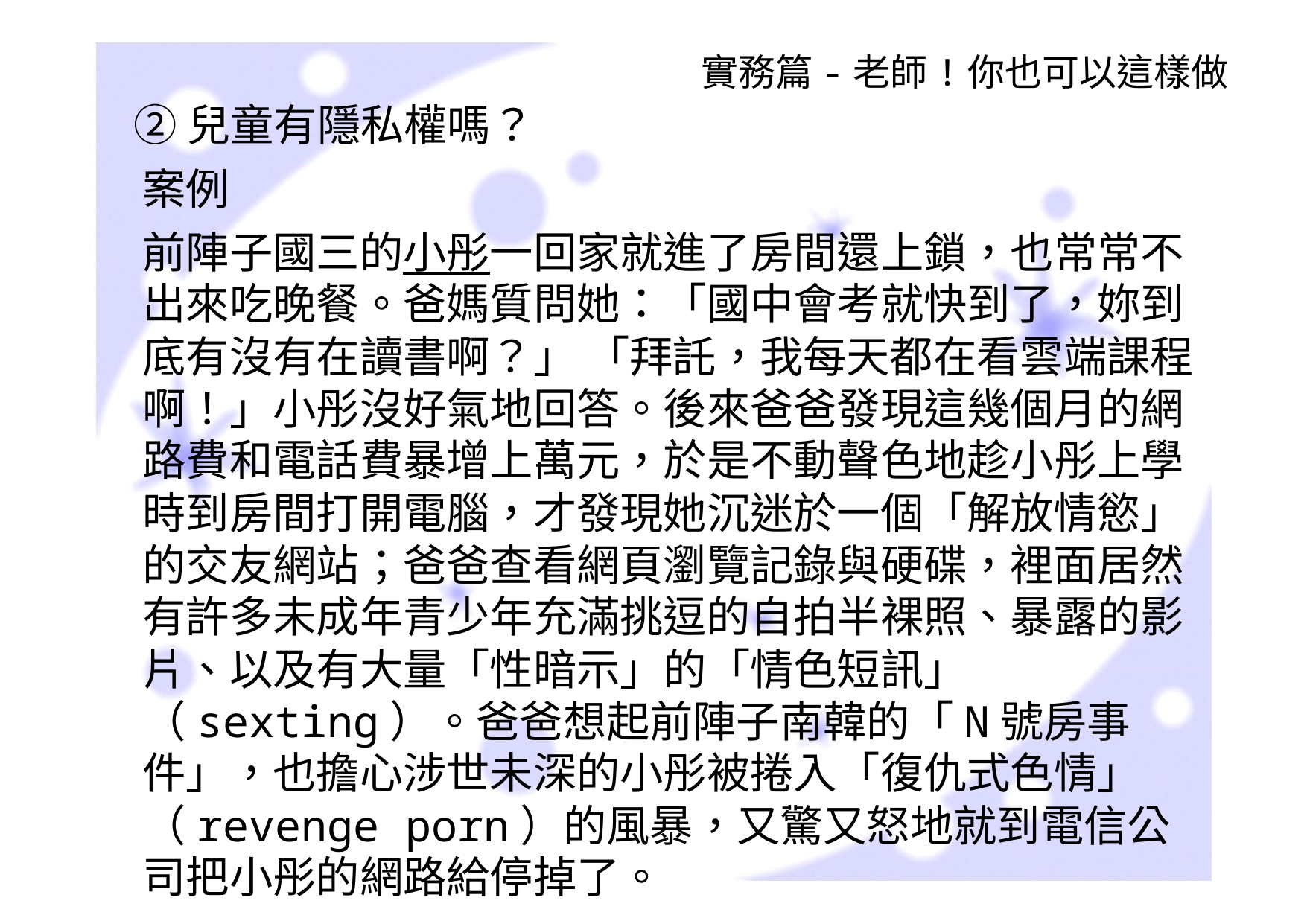

實務篇-老師!你也可以這樣做
②兒童有隱私權嗎？
案例
前陣子國三的小彤一回家就進了房間還上鎖，也常常不出來吃晚餐。爸媽質問她：「國中會考就快到了，妳到底有沒有在讀書啊？」 「拜託，我每天都在看雲端課程啊！」小彤沒好氣地回答。後來爸爸發現這幾個月的網路費和電話費暴增上萬元，於是不動聲色地趁小彤上學時到房間打開電腦，才發現她沉迷於一個「解放情慾」的交友網站；爸爸查看網頁瀏覽記錄與硬碟，裡面居然有許多未成年青少年充滿挑逗的自拍半裸照、暴露的影片、以及有大量「性暗示」的「情色短訊」（sexting）。爸爸想起前陣子南韓的「N號房事件」，也擔心涉世未深的小彤被捲入「復仇式色情」（revenge porn）的風暴，又驚又怒地就到電信公司把小彤的網路給停掉了。